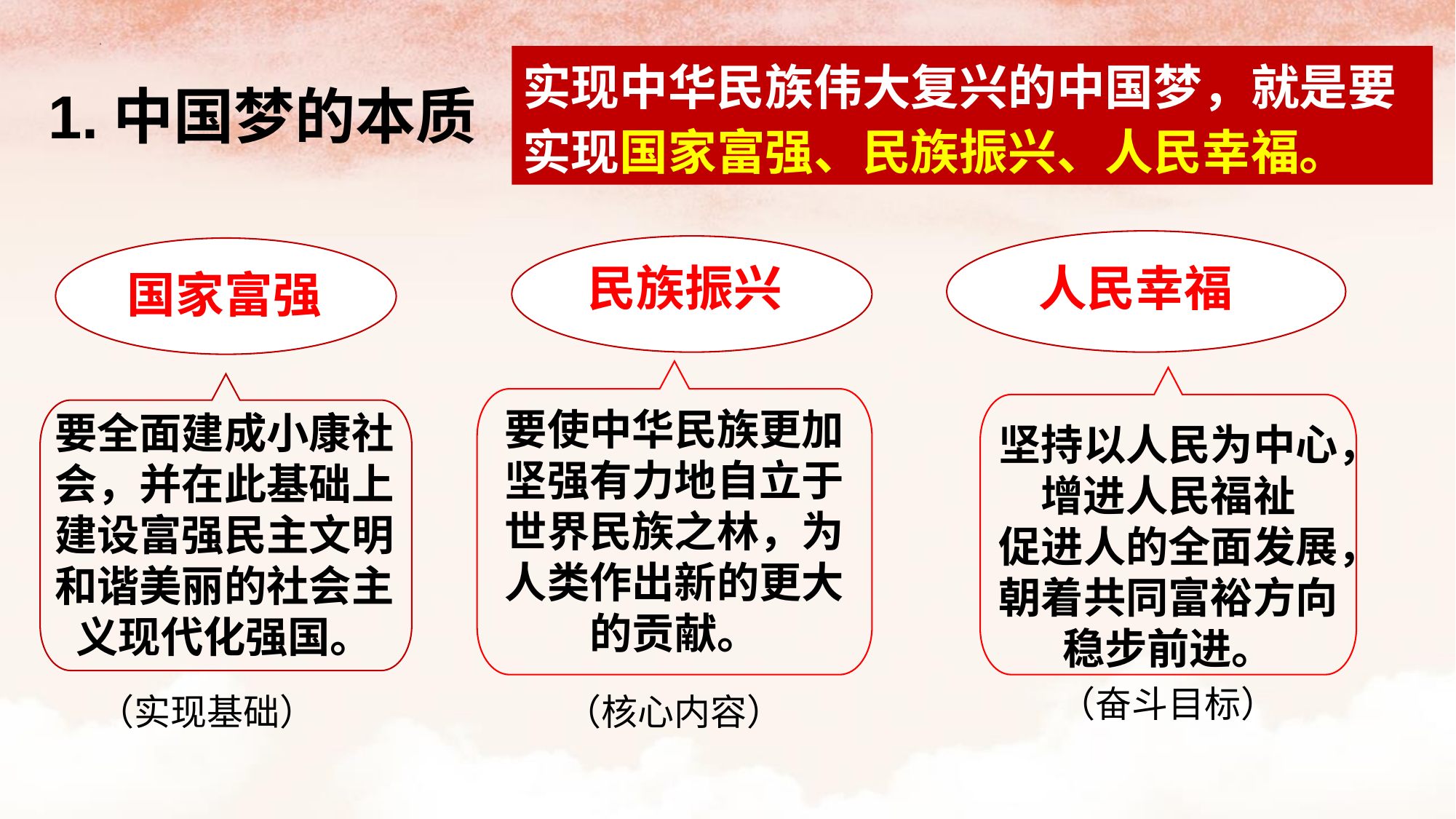

实现中华民族伟大复兴的中国梦，就是要实现国家富强、民族振兴、人民幸福。
1.中国梦的本质

人民幸福

民族振兴

国家富强

要使中华民族更加坚强有力地自立于世界民族之林，为人类作出新的更大的贡献。
要全面建成小康社会，并在此基础上建设富强民主文明和谐美丽的社会主义现代化强国。
坚持以人民为中心，增进人民福祉
促进人的全面发展，朝着共同富裕方向稳步前进。
（奋斗目标）
（实现基础）
（核心内容）